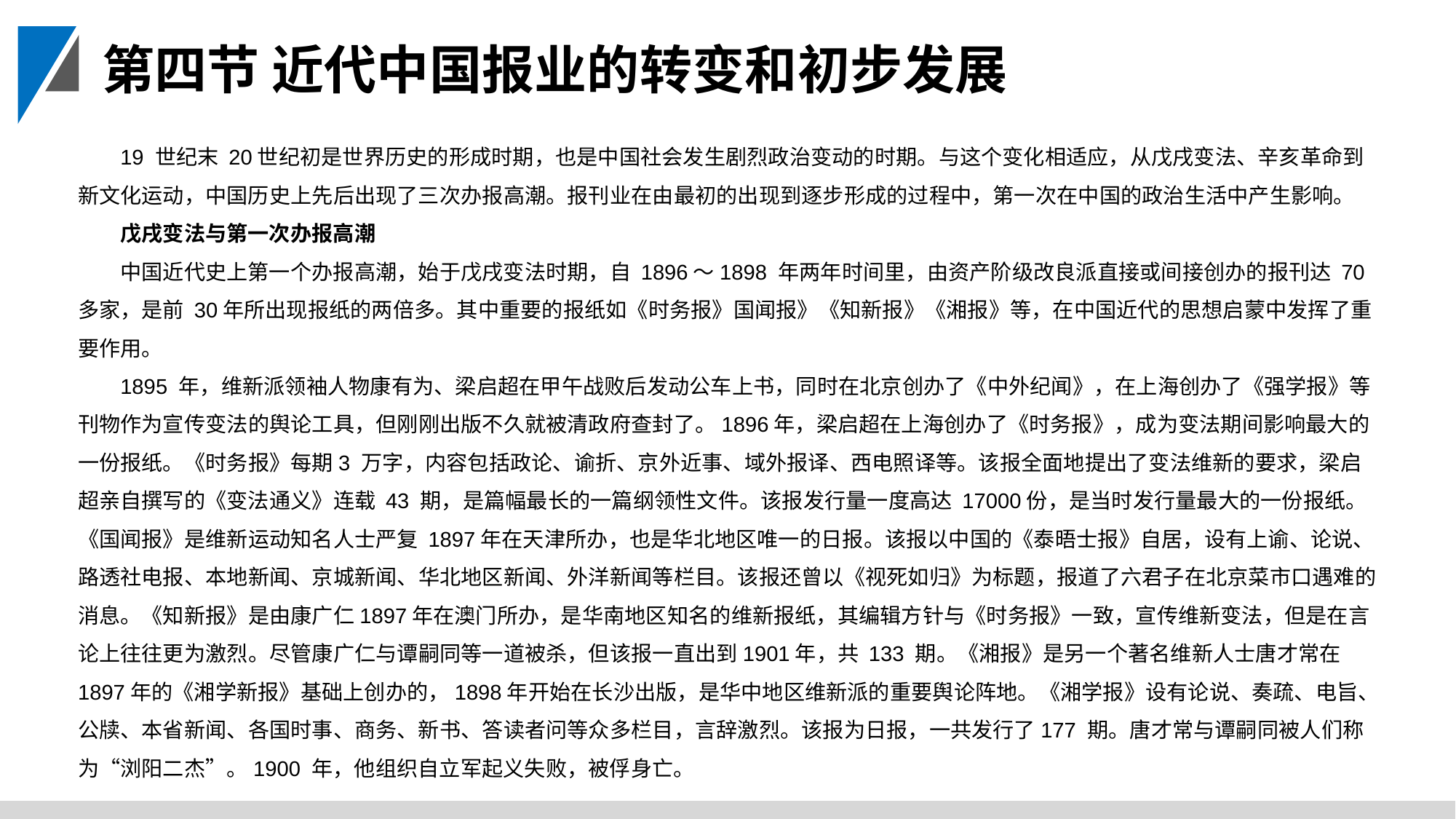

第四节 近代中国报业的转变和初步发展
19 世纪末 20世纪初是世界历史的形成时期，也是中国社会发生剧烈政治变动的时期。与这个变化相适应，从戊戌变法、辛亥革命到新文化运动，中国历史上先后出现了三次办报高潮。报刊业在由最初的出现到逐步形成的过程中，第一次在中国的政治生活中产生影响。
戊戌变法与第一次办报高潮
中国近代史上第一个办报高潮，始于戊戌变法时期，自 1896～1898 年两年时间里，由资产阶级改良派直接或间接创办的报刊达 70 多家，是前 30年所出现报纸的两倍多。其中重要的报纸如《时务报》国闻报》《知新报》《湘报》等，在中国近代的思想启蒙中发挥了重要作用。
1895 年，维新派领袖人物康有为、梁启超在甲午战败后发动公车上书，同时在北京创办了《中外纪闻》，在上海创办了《强学报》等刊物作为宣传变法的舆论工具，但刚刚出版不久就被清政府查封了。1896年，梁启超在上海创办了《时务报》，成为变法期间影响最大的一份报纸。《时务报》每期3 万字，内容包括政论、谕折、京外近事、域外报译、西电照译等。该报全面地提出了变法维新的要求，梁启超亲自撰写的《变法通义》连载 43 期，是篇幅最长的一篇纲领性文件。该报发行量一度高达 17000份，是当时发行量最大的一份报纸。《国闻报》是维新运动知名人士严复 1897年在天津所办，也是华北地区唯一的日报。该报以中国的《泰晤士报》自居，设有上谕、论说、路透社电报、本地新闻、京城新闻、华北地区新闻、外洋新闻等栏目。该报还曾以《视死如归》为标题，报道了六君子在北京菜市口遇难的消息。《知新报》是由康广仁1897年在澳门所办，是华南地区知名的维新报纸，其编辑方针与《时务报》一致，宣传维新变法，但是在言论上往往更为激烈。尽管康广仁与谭嗣同等一道被杀，但该报一直出到1901年，共 133 期。《湘报》是另一个著名维新人士唐才常在 1897年的《湘学新报》基础上创办的，1898年开始在长沙出版，是华中地区维新派的重要舆论阵地。《湘学报》设有论说、奏疏、电旨、公牍、本省新闻、各国时事、商务、新书、答读者问等众多栏目，言辞激烈。该报为日报，一共发行了177 期。唐才常与谭嗣同被人们称为“浏阳二杰”。1900 年，他组织自立军起义失败，被俘身亡。